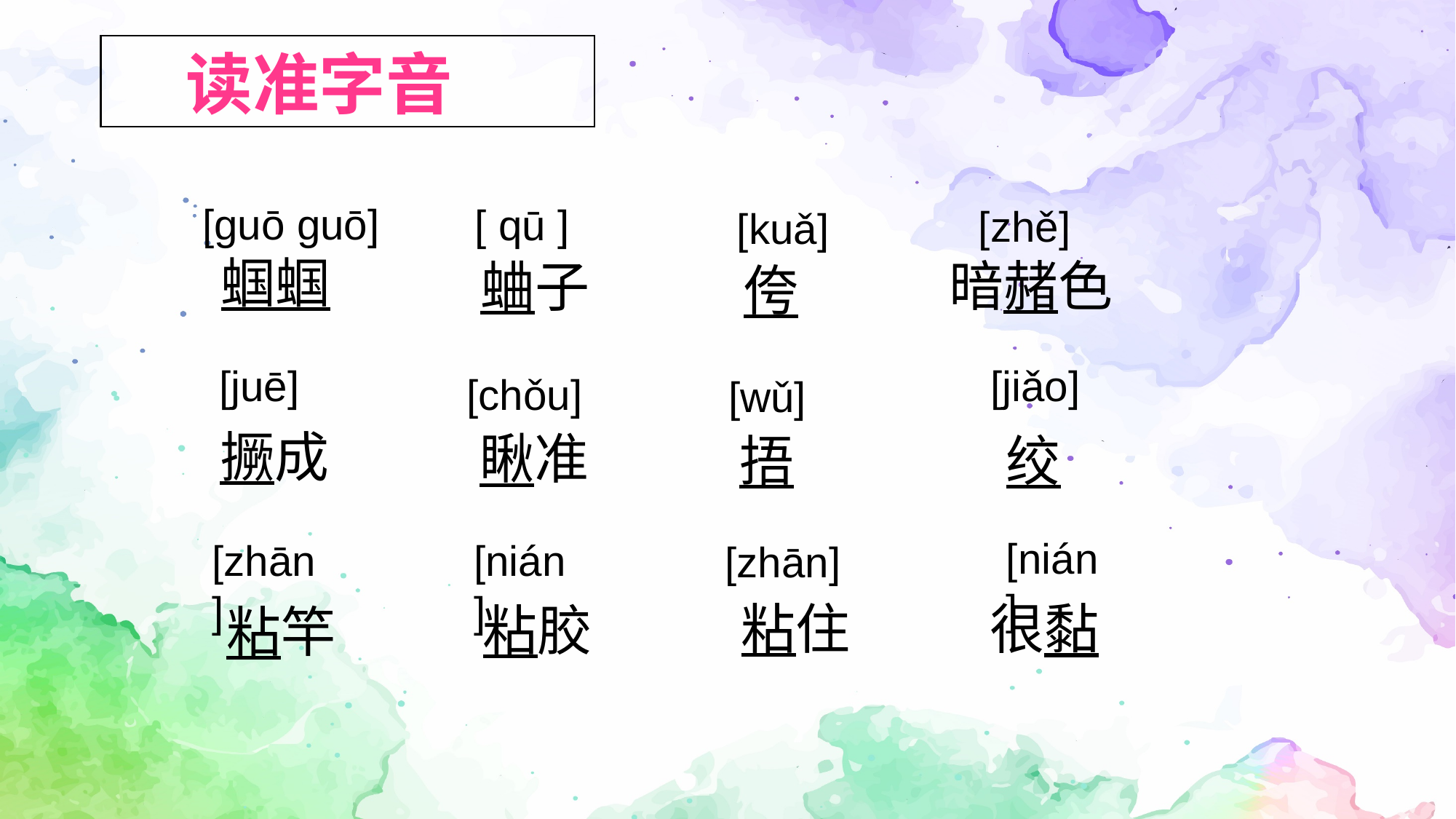

读准字音
[guō guō]
[ qū ]
[zhě]
[kuǎ]
蝈蝈
暗赭色
蛐子
侉
[juē]
[jiǎo]
[chǒu]
[wǔ]
撅成
瞅准
捂
绞
[nián]
[zhān]
[nián]
[zhān]
粘住
很黏
粘胶
粘竿